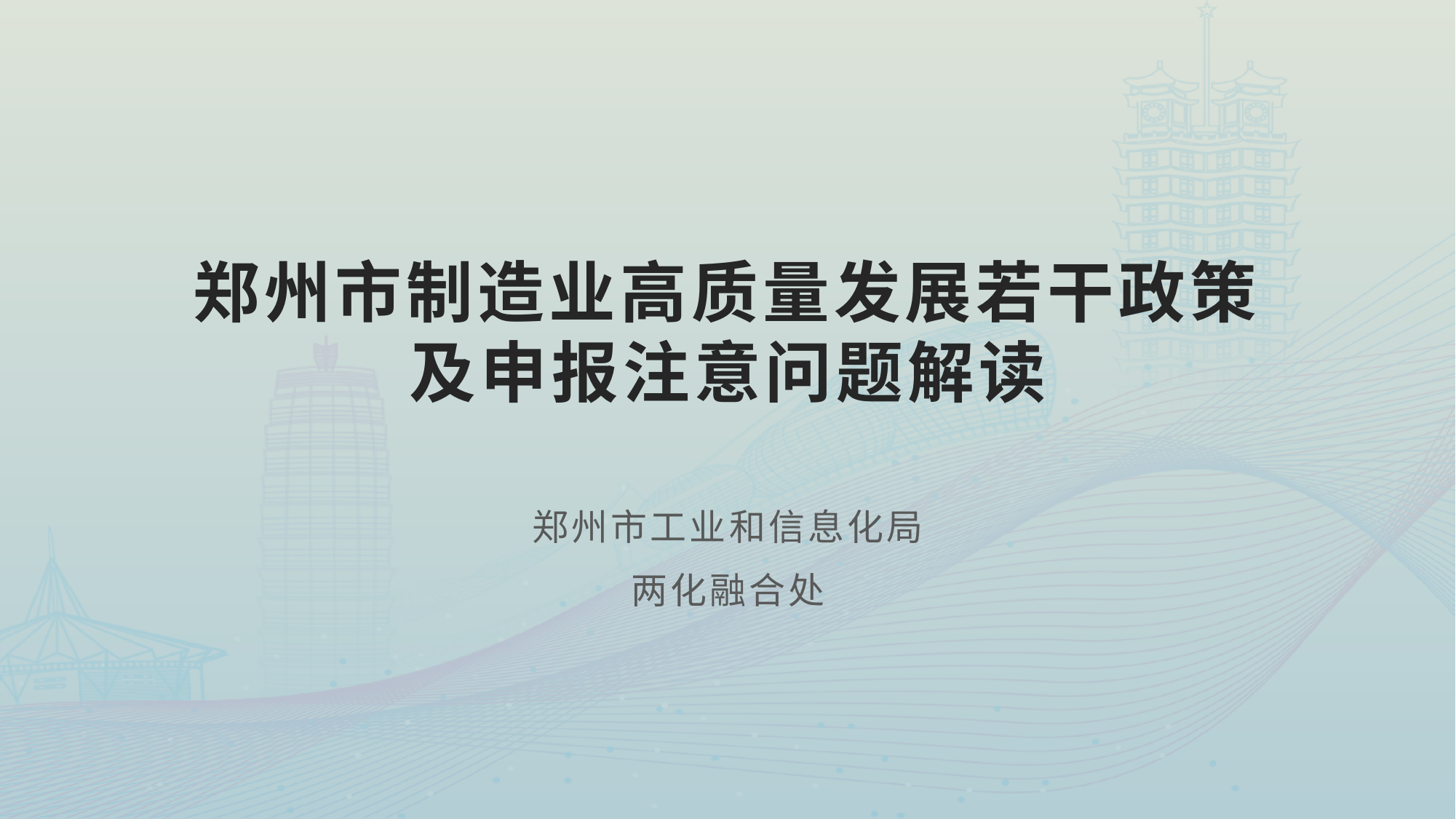

# 郑州市制造业高质量发展若干政策 及申报注意问题解读
郑州市工业和信息化局
两化融合处